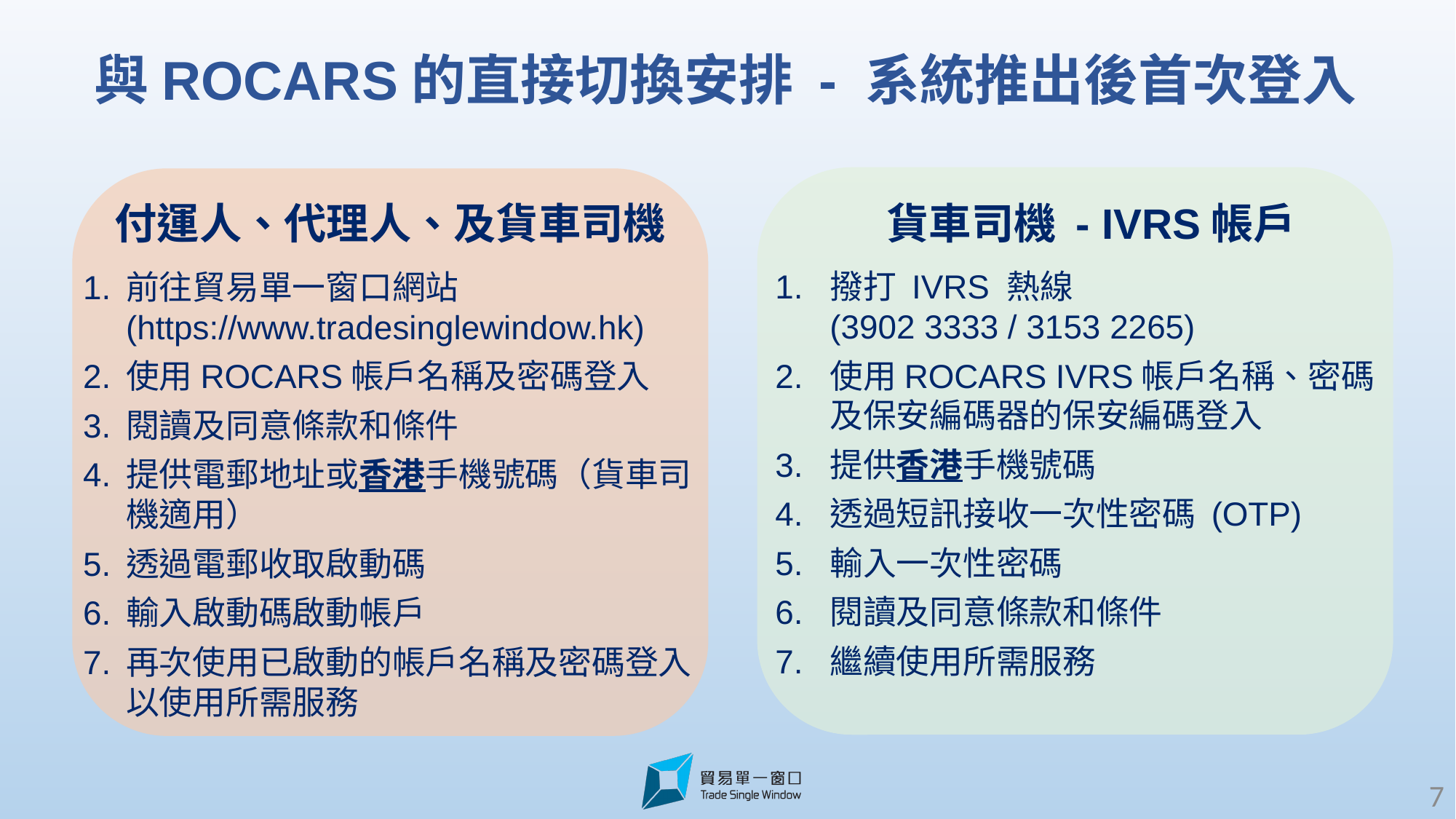

# 與ROCARS的直接切換安排 - 系統推出後首次登入

貨車司機 - IVRS帳戶

撥打 IVRS 熱線                                 (3902 3333 / 3153 2265)
使用ROCARS IVRS帳戶名稱、密碼及保安編碼器的保安編碼登入
提供香港手機號碼
透過短訊接收一次性密碼 (OTP)
輸入一次性密碼
閱讀及同意條款和條件
繼續使用所需服務
付運人、代理人、及貨車司機

前往貿易單一窗口網站 (https://www.tradesinglewindow.hk)
使用ROCARS帳戶名稱及密碼登入
閱讀及同意條款和條件
提供電郵地址或香港手機號碼（貨車司機適用）
透過電郵收取啟動碼
輸入啟動碼啟動帳戶
再次使用已啟動的帳戶名稱及密碼登入以使用所需服務

7